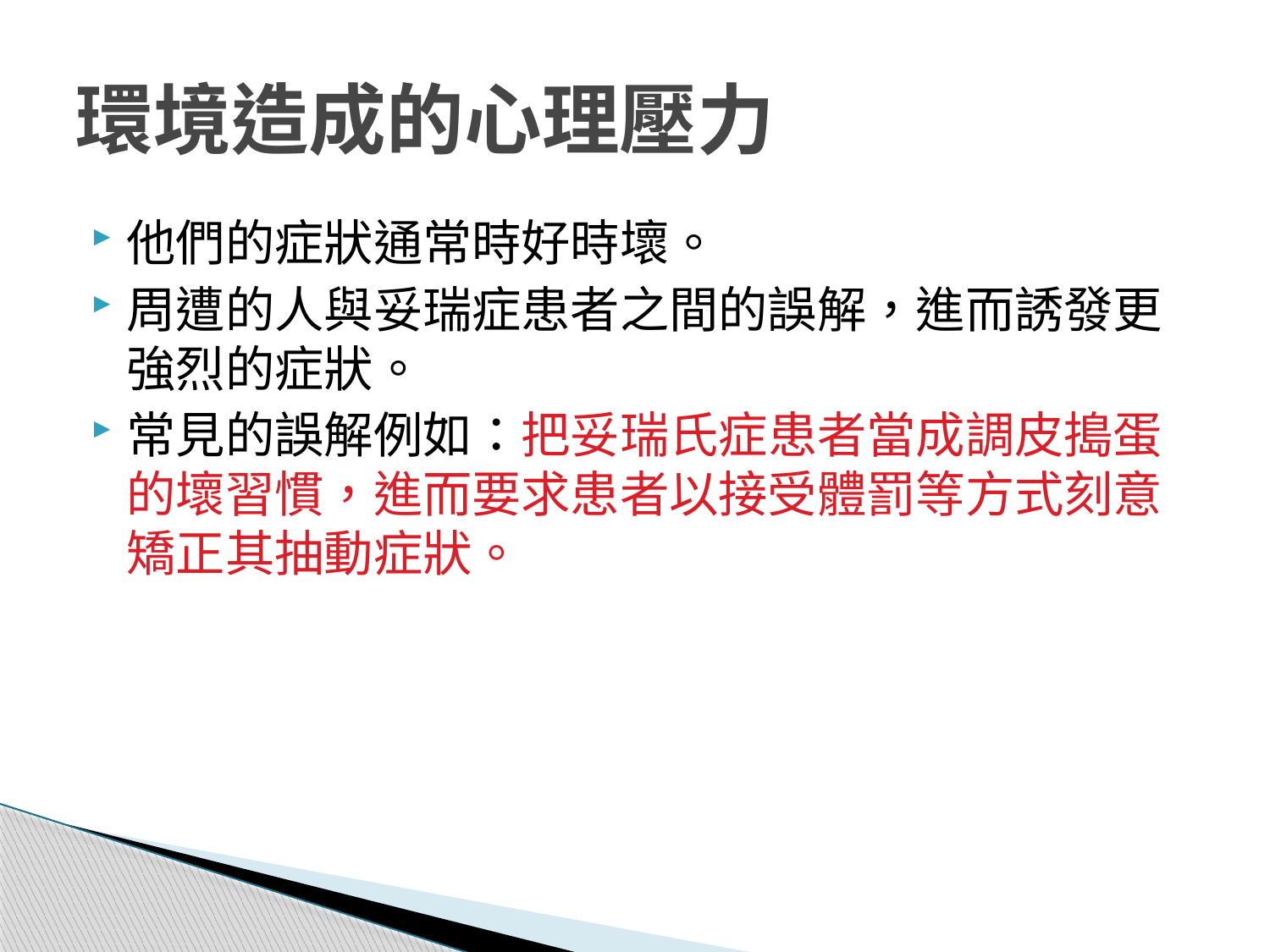

# 環境造成的心理壓力
他們的症狀通常時好時壞。
周遭的人與妥瑞症患者之間的誤解，進而誘發更強烈的症狀。
常見的誤解例如：把妥瑞氏症患者當成調皮搗蛋的壞習慣，進而要求患者以接受體罰等方式刻意矯正其抽動症狀。